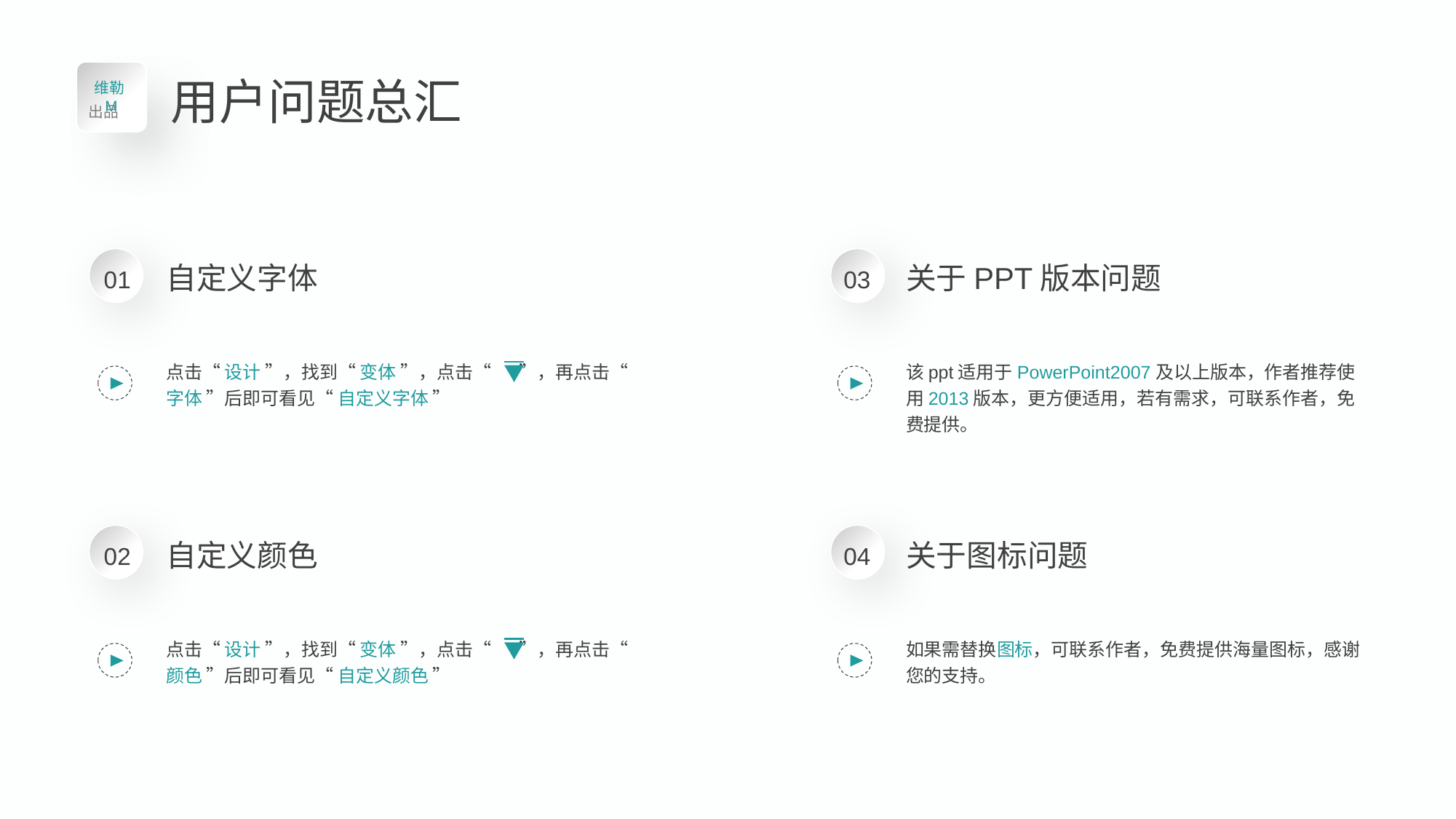

维勒M原创作品
2016.1.4
防伪标识，缩小页面即可正常显示
维勒M原创作品
2016.1.4
防伪标识，缩小页面即可正常显示

用户问题总汇
维勒M
出品

自定义字体
关于PPT版本问题
01
03
点击“ 设计 ”，找到“ 变体 ”，点击“       ”，再点击“ 字体 ”后即可看见“ 自定义字体 ”
该ppt适用于PowerPoint2007及以上版本，作者推荐使用2013版本，更方便适用，若有需求，可联系作者，免费提供。

自定义颜色
关于图标问题
02
04
点击“ 设计 ”，找到“ 变体 ”，点击“       ”，再点击“ 颜色 ”后即可看见“ 自定义颜色 ”
如果需替换图标，可联系作者，免费提供海量图标，感谢您的支持。

维勒M原创作品
2016.1.4
防伪标识，缩小页面即可正常显示
维勒M原创作品
2016.1.4
防伪标识，缩小页面即可正常显示